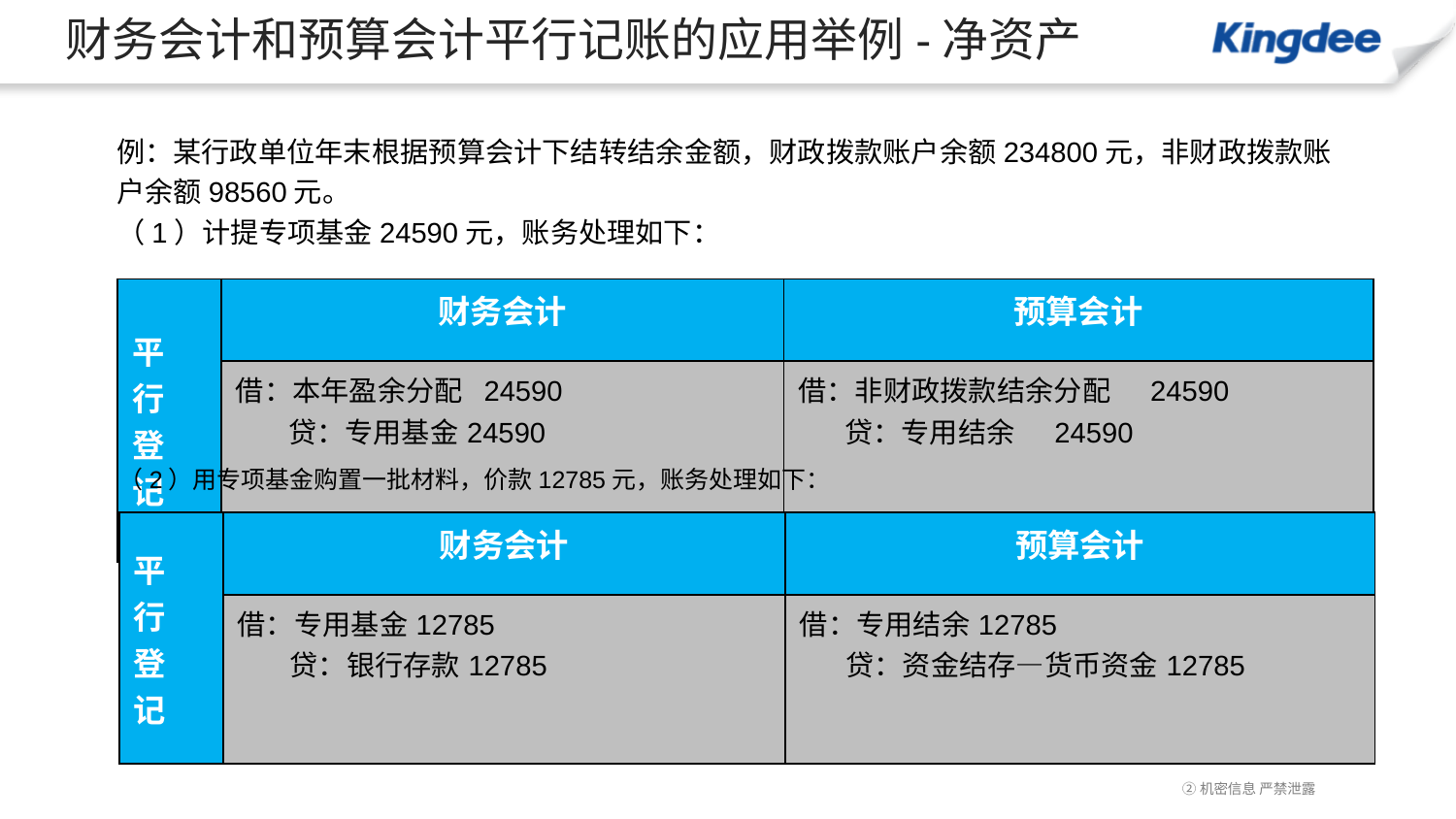

# 财务会计和预算会计平行记账的应用举例-净资产
例：某行政单位年末根据预算会计下结转结余金额，财政拨款账户余额234800元，非财政拨款账户余额98560元。
（1）计提专项基金24590元，账务处理如下：
| 平 行 登 记 | 财务会计 | 预算会计 |
| --- | --- | --- |
|  | 借：本年盈余分配 24590 贷：专用基金24590 | 借：非财政拨款结余分配 24590 贷：专用结余 24590 |
（2）用专项基金购置一批材料，价款12785元，账务处理如下：
| 平 行 登 记 | 财务会计 | 预算会计 |
| --- | --- | --- |
|  | 借：专用基金12785 贷：银行存款12785 | 借：专用结余12785 贷：资金结存—货币资金12785 |